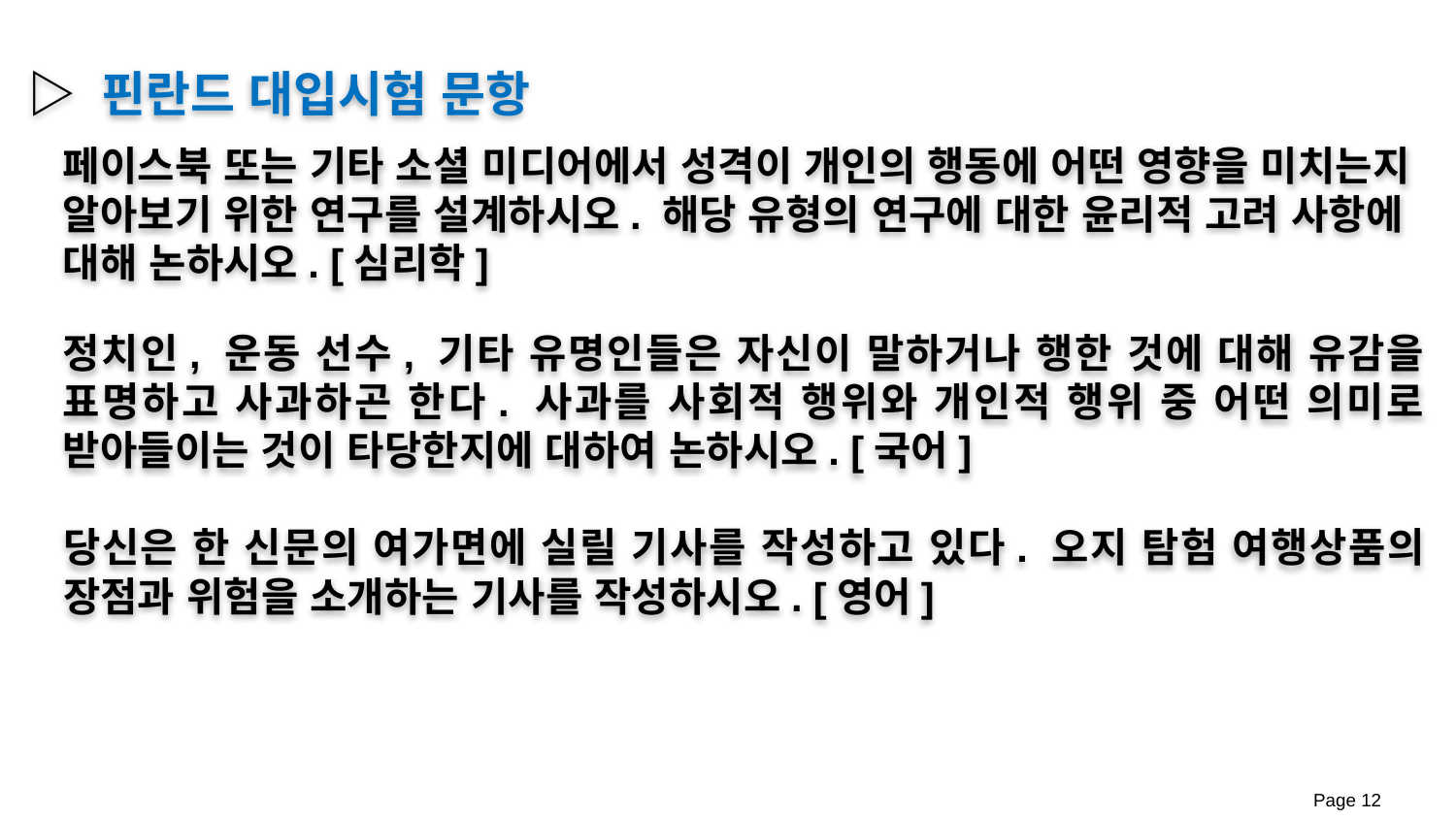

▷ 핀란드 대입시험 문항
페이스북 또는 기타 소셜 미디어에서 성격이 개인의 행동에 어떤 영향을 미치는지 알아보기 위한 연구를 설계하시오. 해당 유형의 연구에 대한 윤리적 고려 사항에 대해 논하시오. [심리학]
정치인, 운동 선수, 기타 유명인들은 자신이 말하거나 행한 것에 대해 유감을 표명하고 사과하곤 한다. 사과를 사회적 행위와 개인적 행위 중 어떤 의미로 받아들이는 것이 타당한지에 대하여 논하시오. [국어]
당신은 한 신문의 여가면에 실릴 기사를 작성하고 있다. 오지 탐험 여행상품의 장점과 위험을 소개하는 기사를 작성하시오. [영어]
Page 12